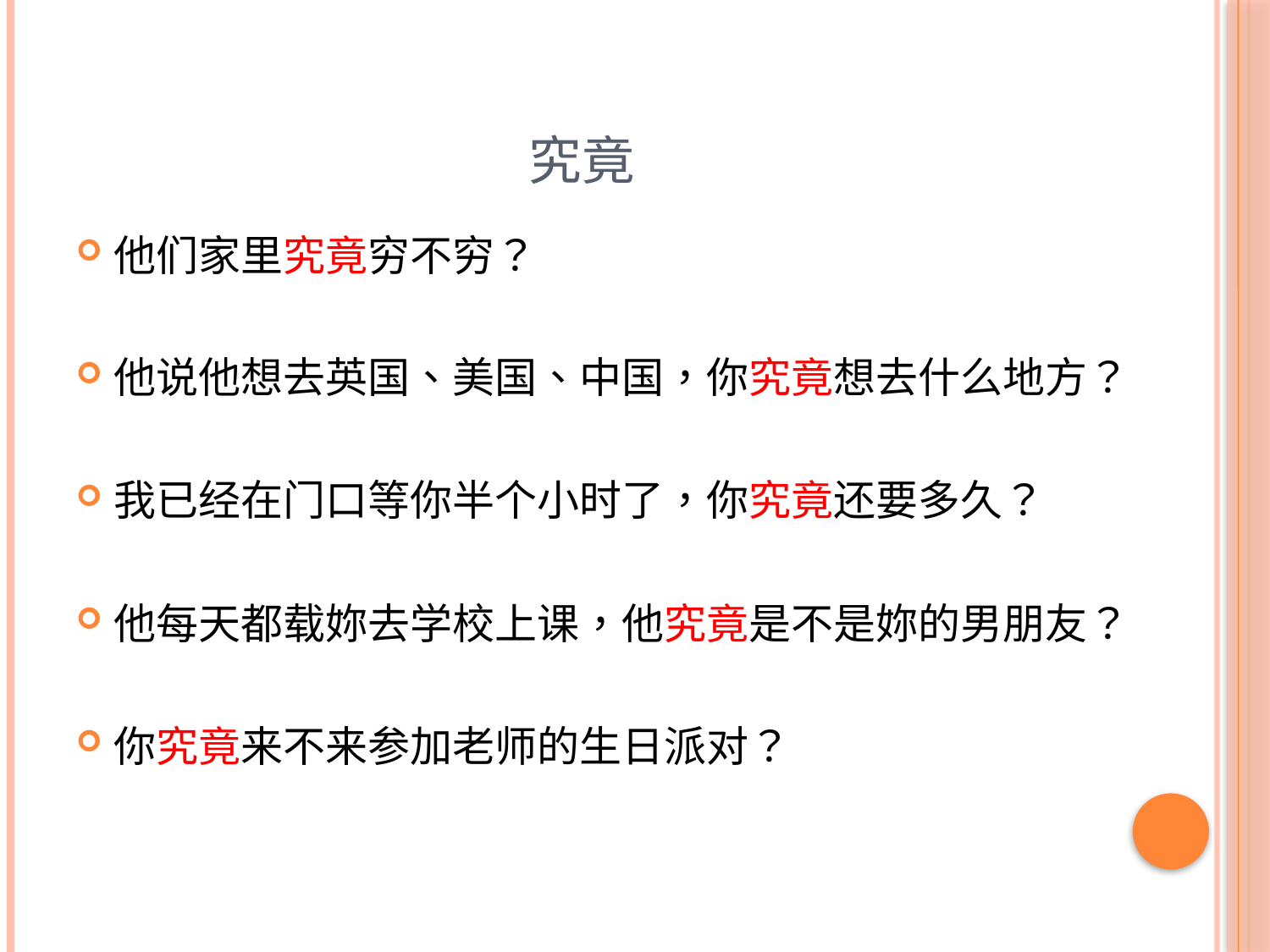

# 究竟
他们家里究竟穷不穷？

他说他想去英国、美国、中国，你究竟想去什么地方？

我已经在门口等你半个小时了，你究竟还要多久？

他每天都载妳去学校上课，他究竟是不是妳的男朋友？

你究竟来不来参加老师的生日派对？